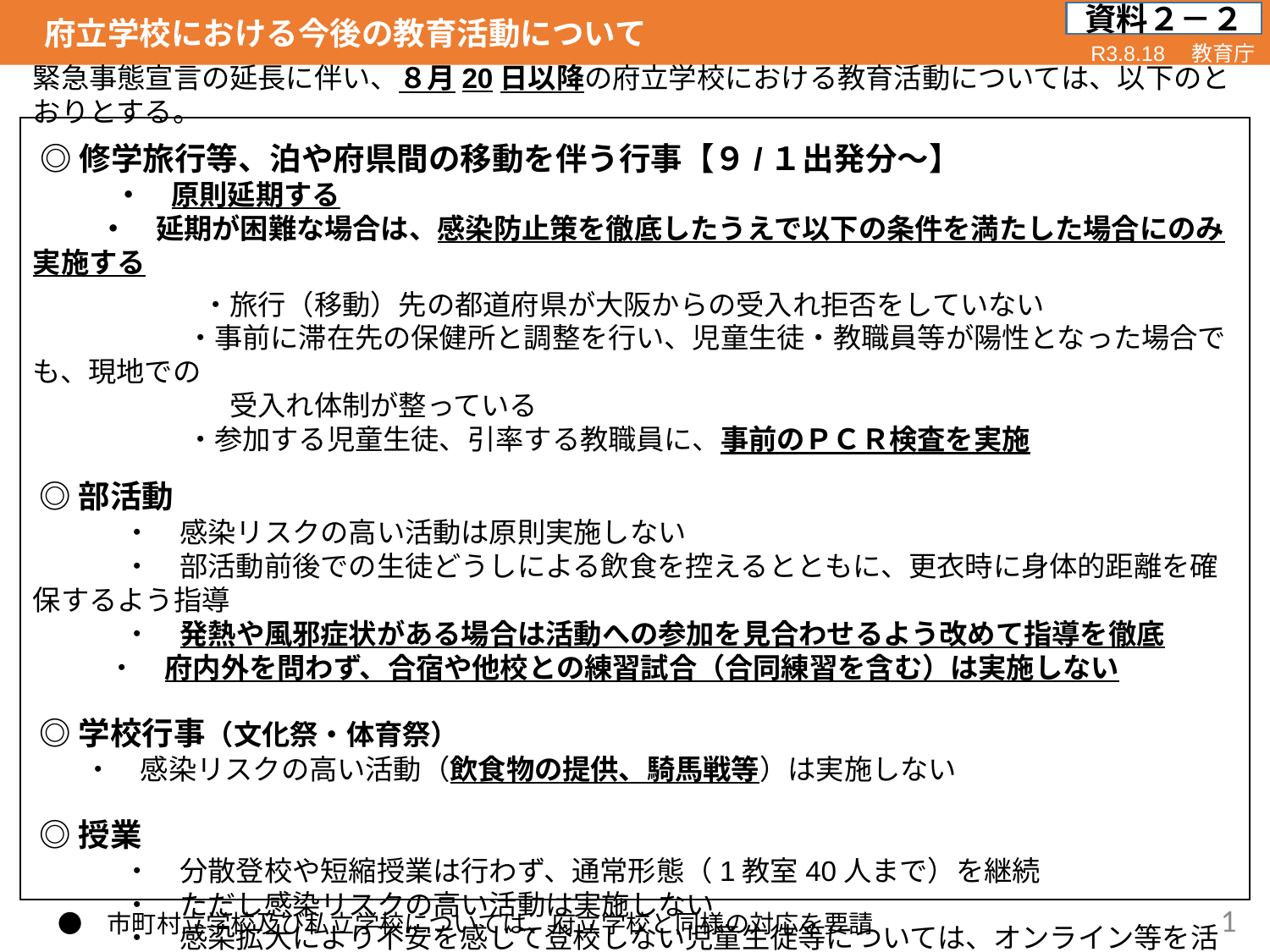

府立学校における今後の教育活動について
資料２－２
R3.8.18　教育庁
緊急事態宣言の延長に伴い、８月20日以降の府立学校における教育活動については、以下のとおりとする。

 ◎修学旅行等、泊や府県間の移動を伴う行事【９/１出発分～】
  　　 ・　原則延期する
  　   ・　延期が困難な場合は、感染防止策を徹底したうえで以下の条件を満たした場合にのみ実施する

　　　　　　・旅行（移動）先の都道府県が大阪からの受入れ拒否をしていない
　　　　　  ・事前に滞在先の保健所と調整を行い、児童生徒・教職員等が陽性となった場合でも、現地での
　　　　　　　受入れ体制が整っている
　　　　　  ・参加する児童生徒、引率する教職員に、事前のＰＣＲ検査を実施

 ◎部活動
　　　 ・　感染リスクの高い活動は原則実施しない
　　　 ・　部活動前後での生徒どうしによる飲食を控えるとともに、更衣時に身体的距離を確保するよう指導
　　　 ・　発熱や風邪症状がある場合は活動への参加を見合わせるよう改めて指導を徹底
　　   ・　府内外を問わず、合宿や他校との練習試合（合同練習を含む）は実施しない

 ◎学校行事（文化祭・体育祭）
       ・　感染リスクの高い活動（飲食物の提供、騎馬戦等）は実施しない

 ◎授業
　　 　・　分散登校や短縮授業は行わず、通常形態（1教室40人まで）を継続
　 　　・　ただし感染リスクの高い活動は実施しない
 　　　・　感染拡大により不安を感じて登校しない児童生徒等については、オンライン等を活用して十分な
　　　　　学習支援を行う

1
　●　市町村立学校及び私立学校については、府立学校と同様の対応を要請